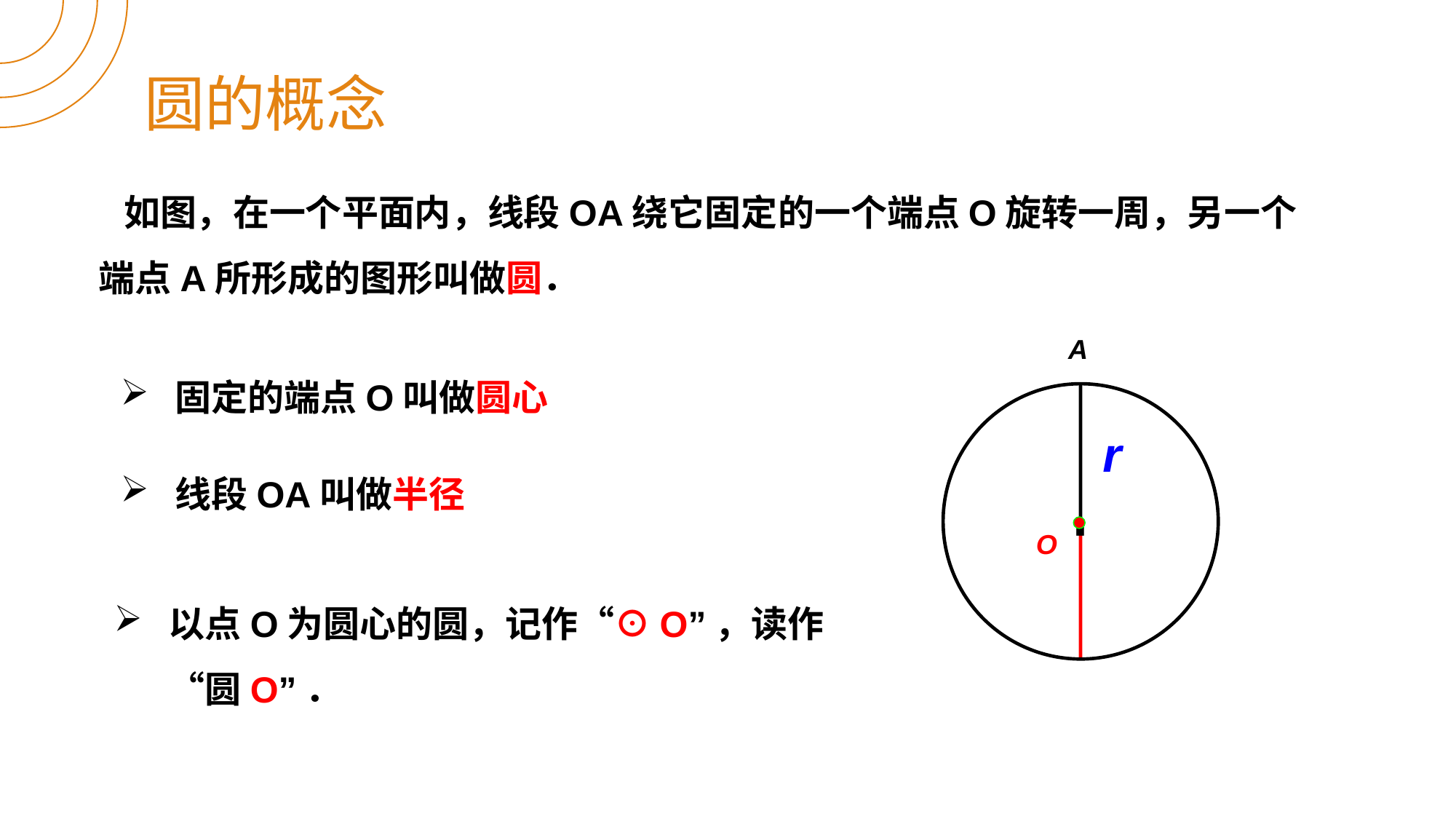

圆的概念
  如图，在一个平面内，线段OA绕它固定的一个端点O旋转一周，另一个端点A所形成的图形叫做圆．
A
固定的端点O叫做圆心
·

r
线段OA叫做半径

O
以点O为圆心的圆，记作“⊙O”，读作“圆O”．